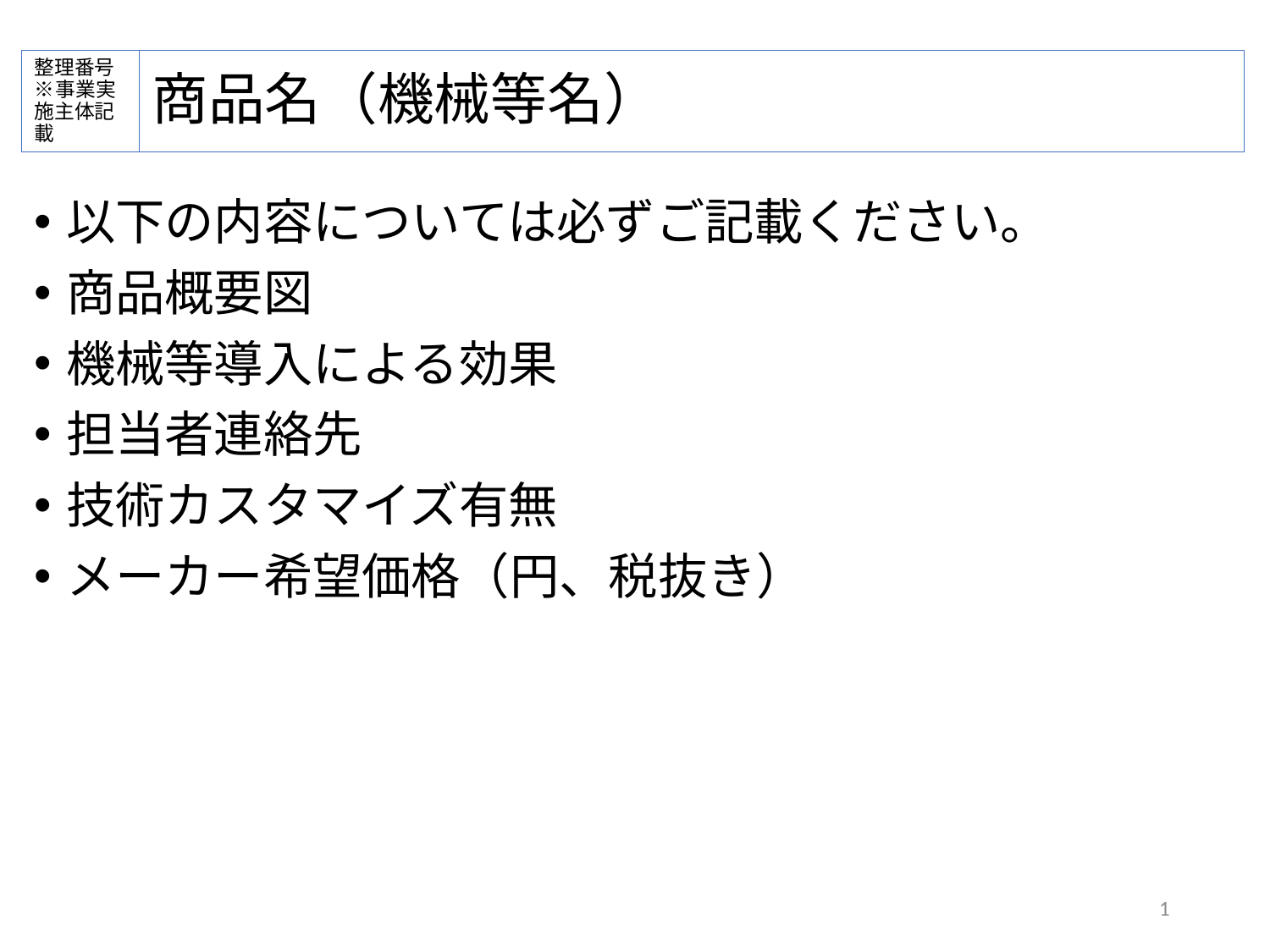

整理番号
※事業実施主体記載
# 商品名（機械等名）
以下の内容については必ずご記載ください。
商品概要図
機械等導入による効果
担当者連絡先
技術カスタマイズ有無
メーカー希望価格（円、税抜き）
1